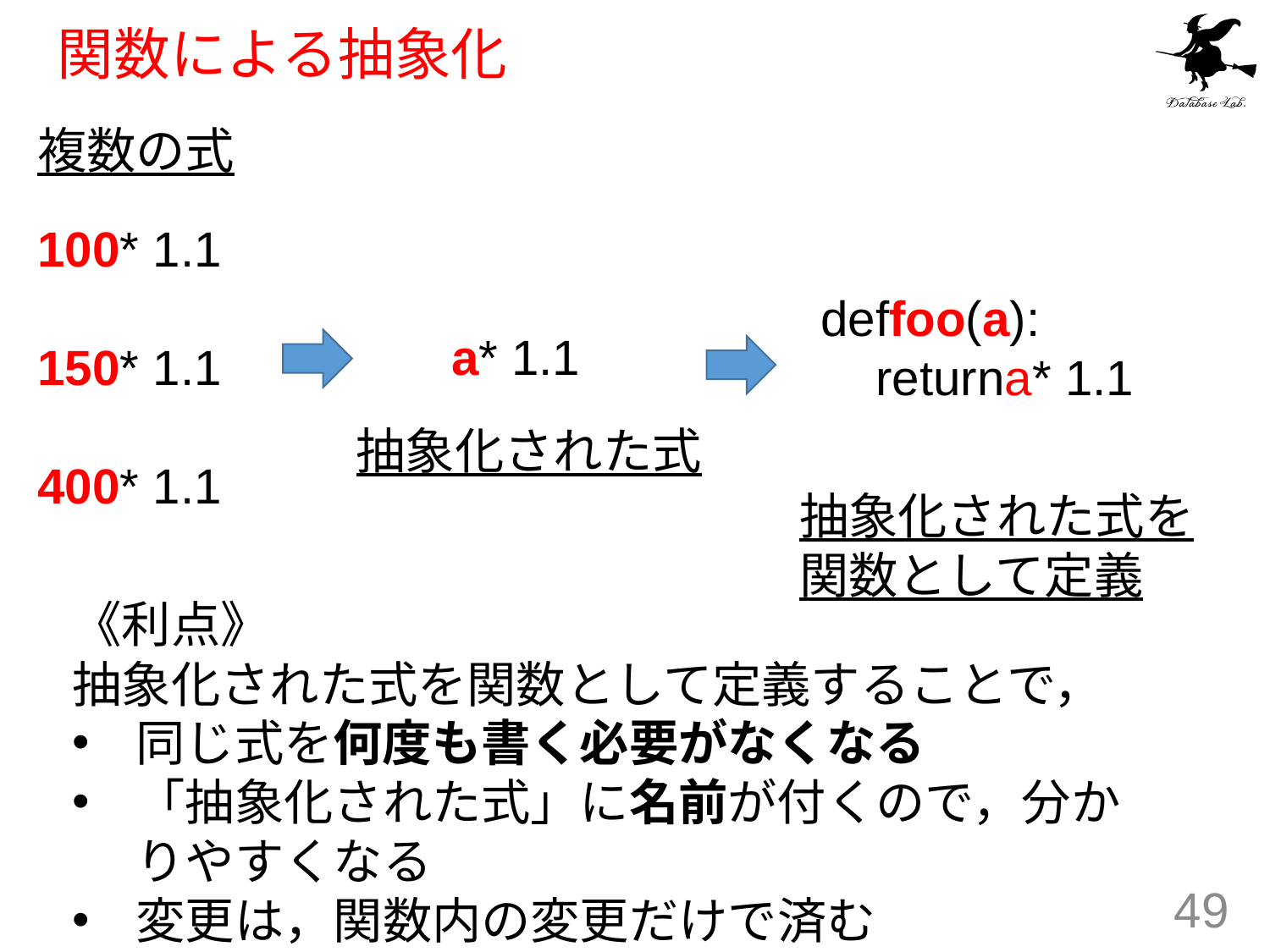

# 関数による抽象化
複数の式
100* 1.1

150* 1.1

400* 1.1

deffoo(a):
    returna* 1.1
a* 1.1

抽象化された式
抽象化された式を関数として定義
《利点》
抽象化された式を関数として定義することで，
同じ式を何度も書く必要がなくなる
「抽象化された式」に名前が付くので，分かりやすくなる
変更は，関数内の変更だけで済む
49